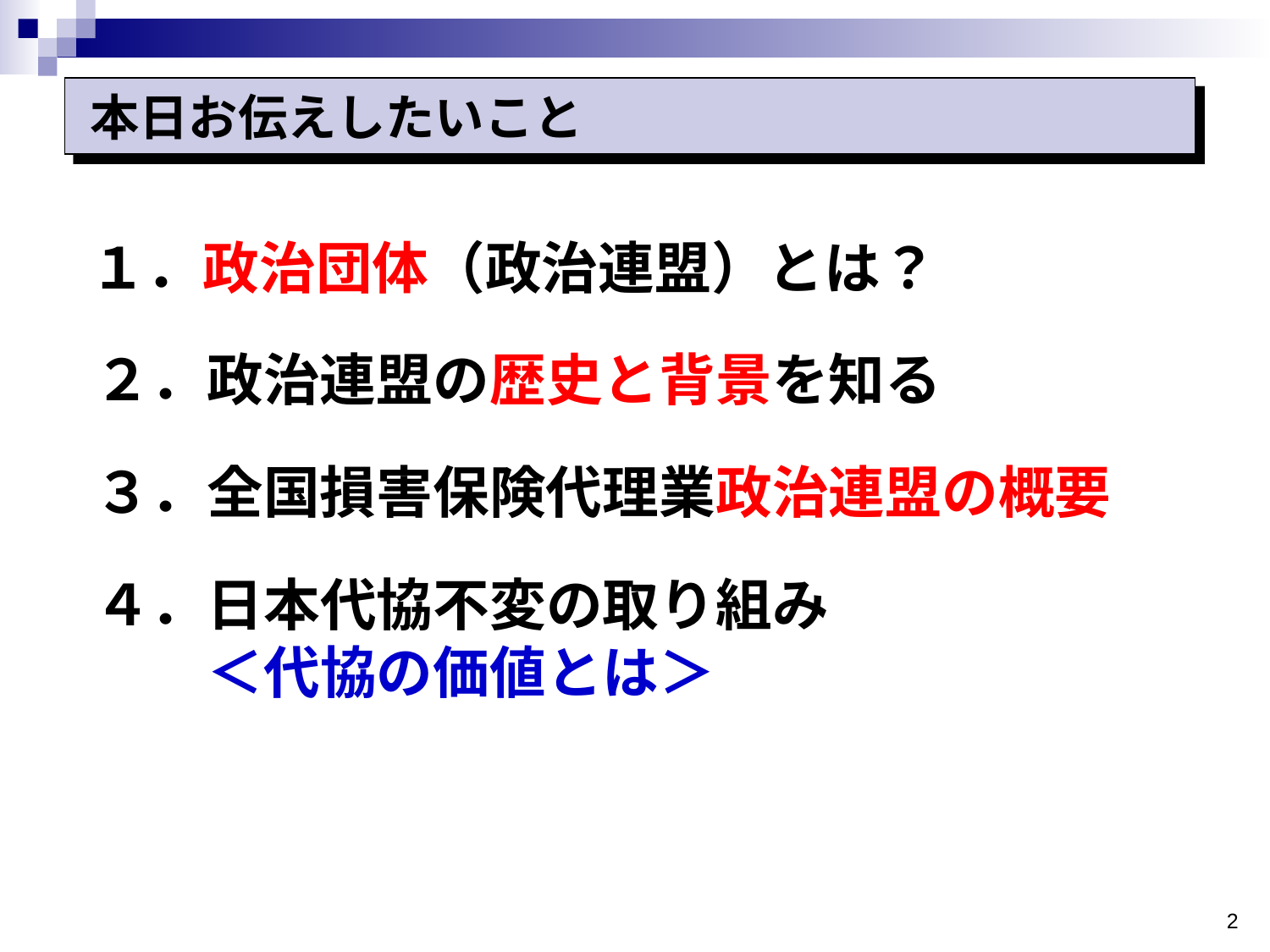

# 本日お伝えしたいこと
１．政治団体（政治連盟）とは？
２．政治連盟の歴史と背景を知る
３．全国損害保険代理業政治連盟の概要
４．日本代協不変の取り組み
　　＜代協の価値とは＞
2